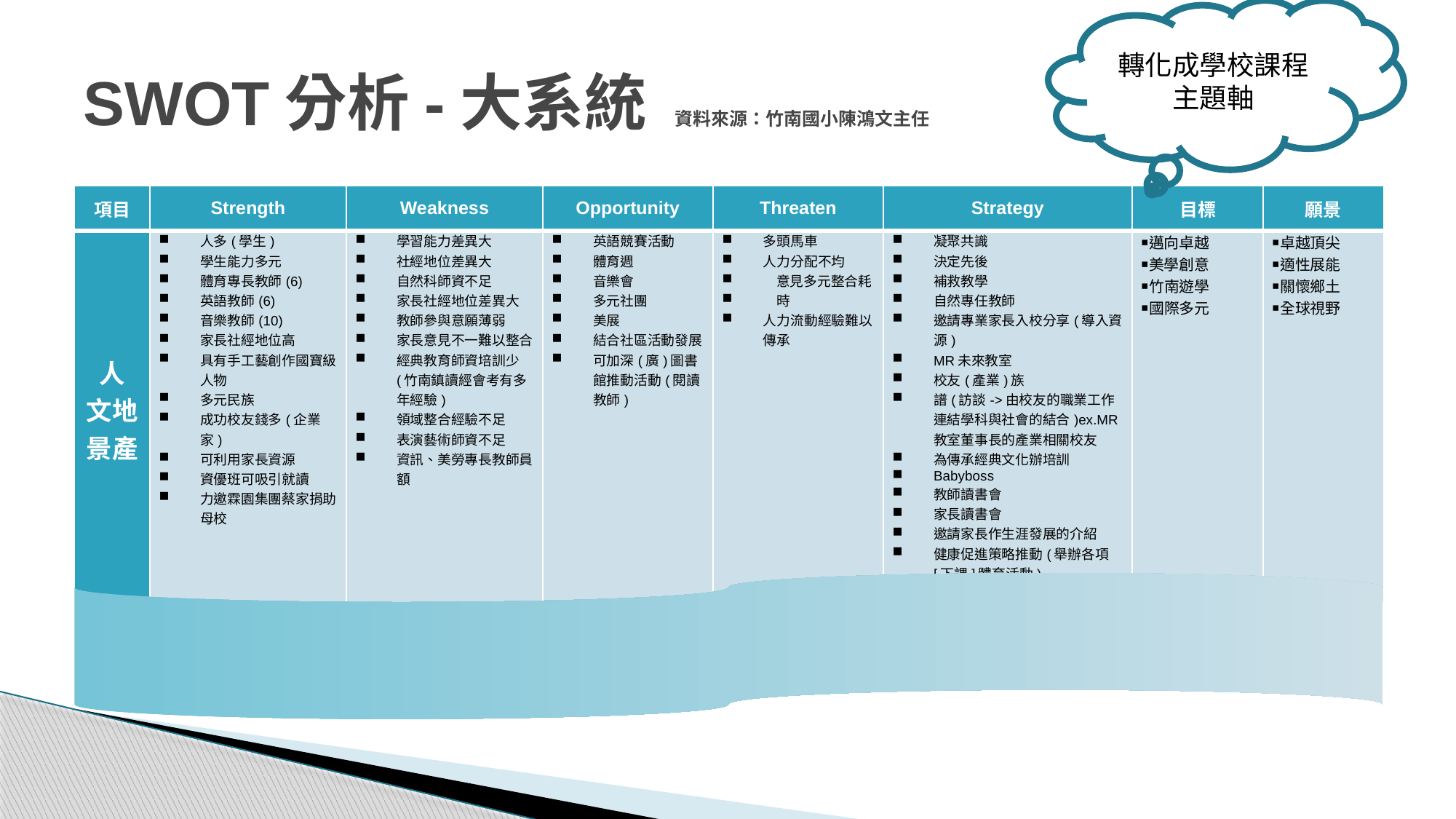

轉化成學校課程主題軸
# SWOT分析-大系統  資料來源：竹南國小陳鴻文主任
| 項目 | Strength | Weakness | Opportunity | Threaten | Strategy | 目標 | 願景 |
| --- | --- | --- | --- | --- | --- | --- | --- |
| 人 文地景產 | 人多(學生) 學生能力多元 體育專長教師(6) 英語教師(6) 音樂教師(10) 家長社經地位高 具有手工藝創作國寶級人物 多元民族 成功校友錢多(企業家) 可利用家長資源 資優班可吸引就讀 力邀霖園集團蔡家捐助母校 | 學習能力差異大 社經地位差異大 自然科師資不足 家長社經地位差異大 教師參與意願薄弱 家長意見不一難以整合 經典教育師資培訓少(竹南鎮讀經會考有多年經驗) 領域整合經驗不足 表演藝術師資不足 資訊、美勞專長教師員額 | 英語競賽活動 體育週 音樂會 多元社團 美展 結合社區活動發展 可加深(廣)圖書館推動活動(閱讀教師) | 多頭馬車 人力分配不均 意見多元整合耗 時 人力流動經驗難以傳承 | 凝聚共識 決定先後 補救教學 自然專任教師 邀請專業家長入校分享(導入資源) MR未來教室 校友(產業)族 譜(訪談->由校友的職業工作連結學科與社會的結合)ex.MR教室董事長的產業相關校友 為傳承經典文化辦培訓 Babyboss 教師讀書會 家長讀書會 邀請家長作生涯發展的介紹 健康促進策略推動(舉辦各項[下課]體育活動) 每個學生參與社團 | ￭邁向卓越 ￭美學創意 ￭竹南遊學 ￭國際多元 | ￭卓越頂尖 ￭適性展能 ￭關懷鄉土 ￭全球視野 |